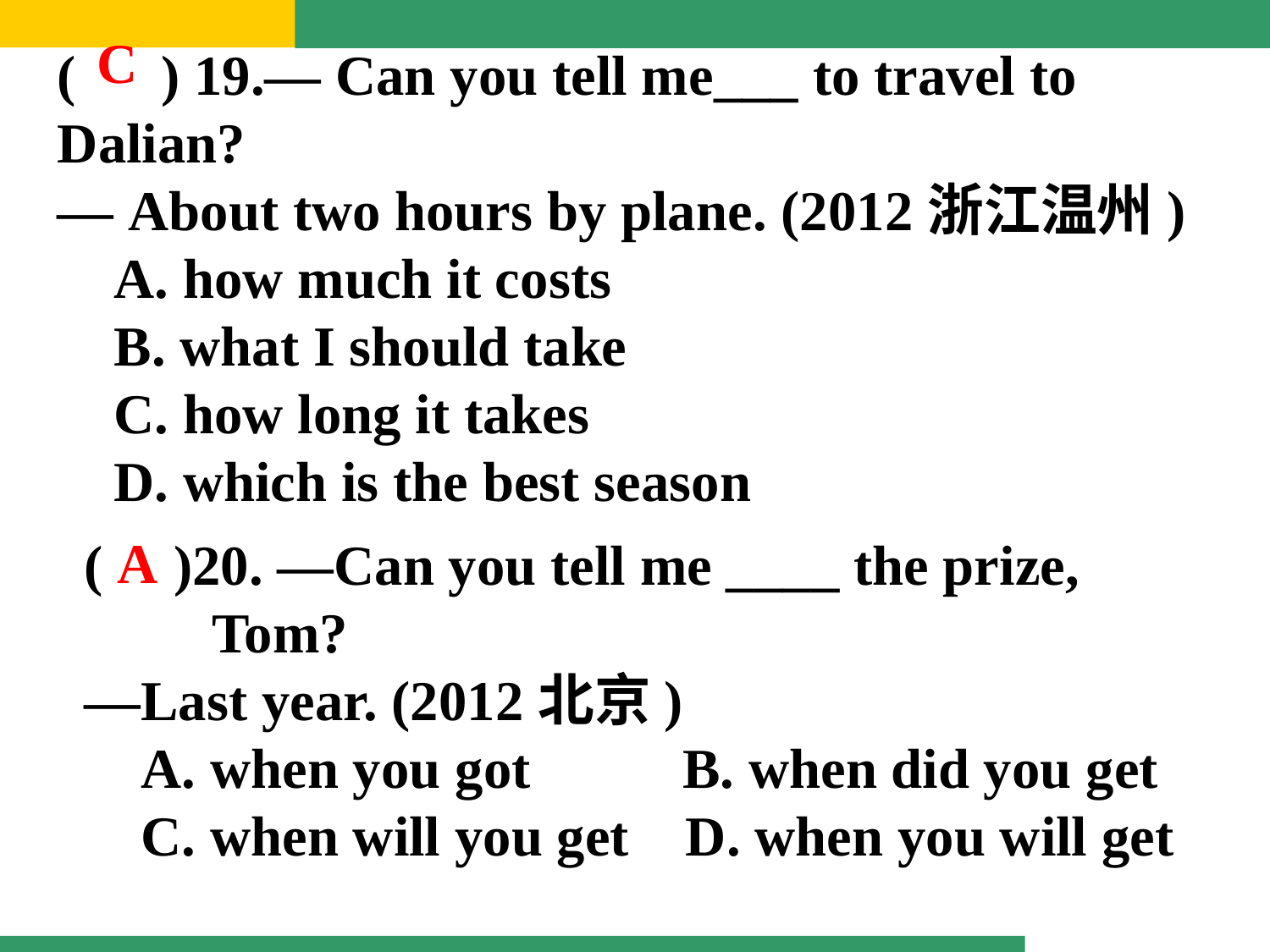

C
(      ) 19.— Can you tell me___ to travel to Dalian?
— About two hours by plane. (2012浙江温州)
    A. how much it costs
    B. what I should take
    C. how long it takes
    D. which is the best season
A
(     )20. —Can you tell me ____ the prize,
         Tom?
—Last year. (2012北京)
    A. when you got	         B. when did you get
    C. when will you get    D. when you will get